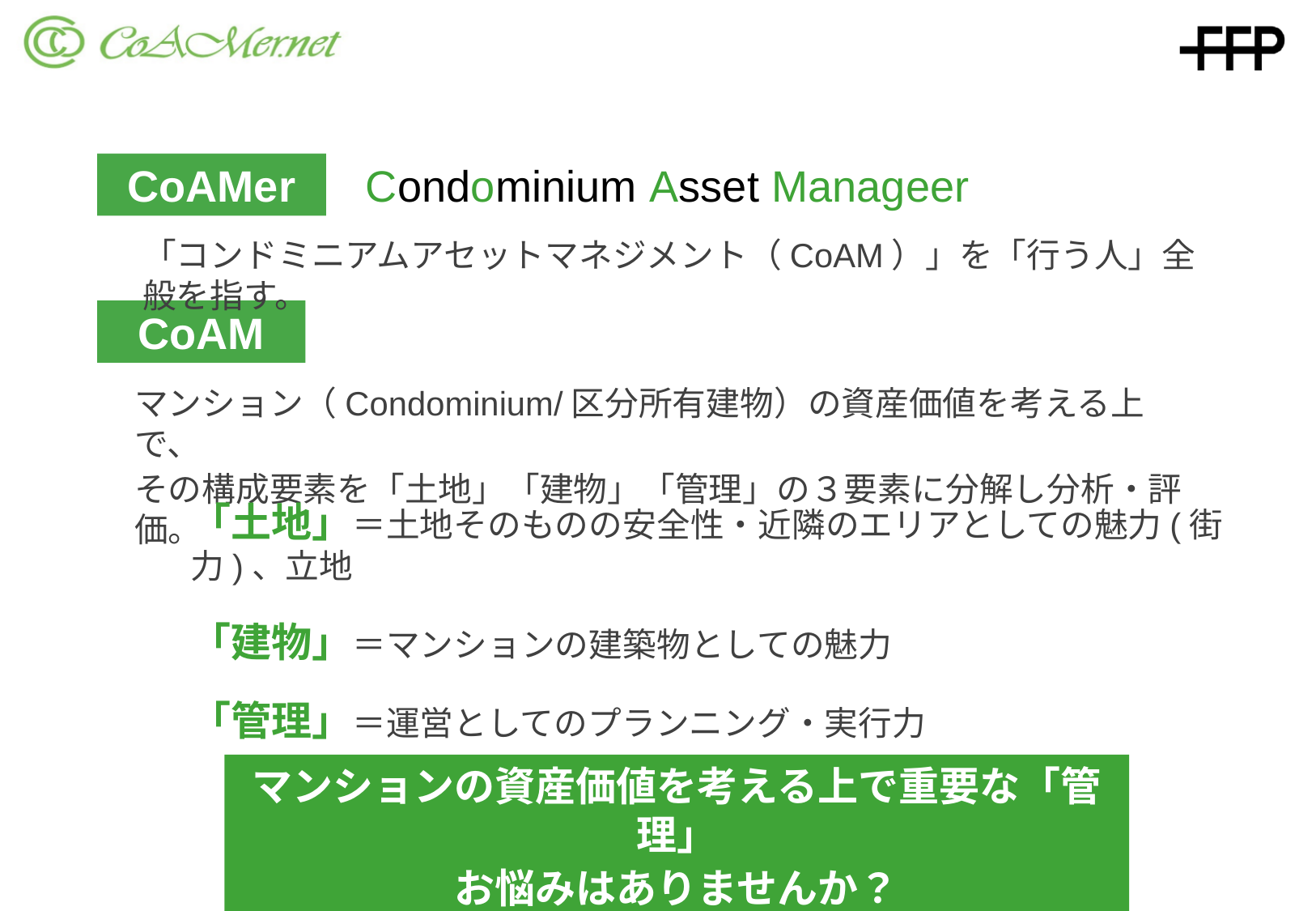

Condominium Asset Manageer
CoAMer
「コンドミニアムアセットマネジメント（CoAM）」を「行う人」全般を指す。
CoAM
マンション（Condominium/区分所有建物）の資産価値を考える上で、
その構成要素を「土地」「建物」「管理」の３要素に分解し分析・評価。
「土地」＝土地そのものの安全性・近隣のエリアとしての魅力(街力)、立地
「建物」＝マンションの建築物としての魅力
「管理」＝運営としてのプランニング・実行力
マンションの資産価値を考える上で重要な「管理」
お悩みはありませんか？